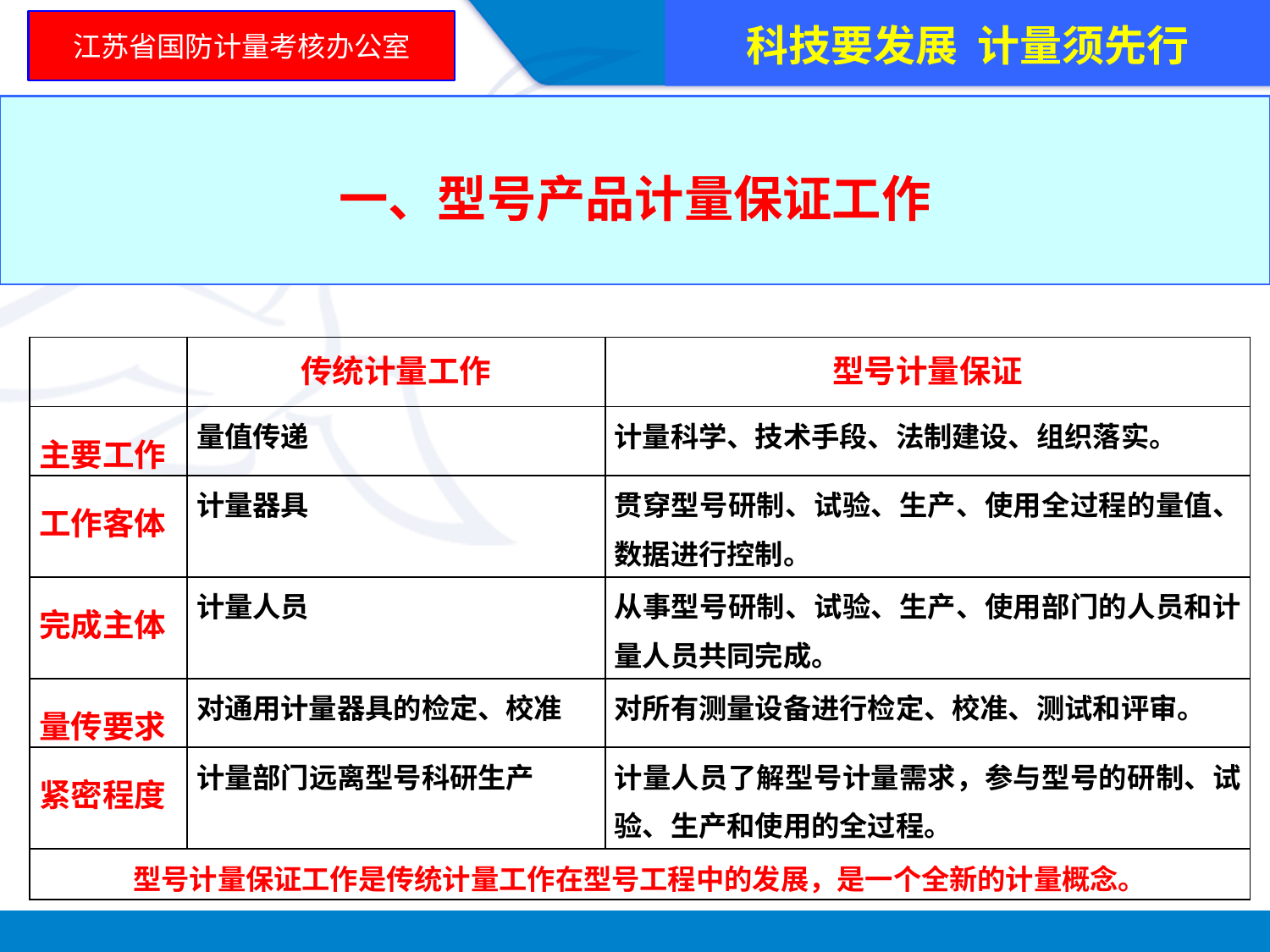

科技要发展  计量须先行
江苏省国防计量考核办公室
一、型号产品计量保证工作

|  | 传统计量工作 | 型号计量保证 |
| --- | --- | --- |
| 主要工作 | 量值传递 | 计量科学、技术手段、法制建设、组织落实。 |
| 工作客体 | 计量器具 | 贯穿型号研制、试验、生产、使用全过程的量值、数据进行控制。 |
| 完成主体 | 计量人员 | 从事型号研制、试验、生产、使用部门的人员和计量人员共同完成。 |
| 量传要求 | 对通用计量器具的检定、校准 | 对所有测量设备进行检定、校准、测试和评审。 |
| 紧密程度 | 计量部门远离型号科研生产 | 计量人员了解型号计量需求，参与型号的研制、试验、生产和使用的全过程。 |
| 型号计量保证工作是传统计量工作在型号工程中的发展，是一个全新的计量概念。 |  |  |